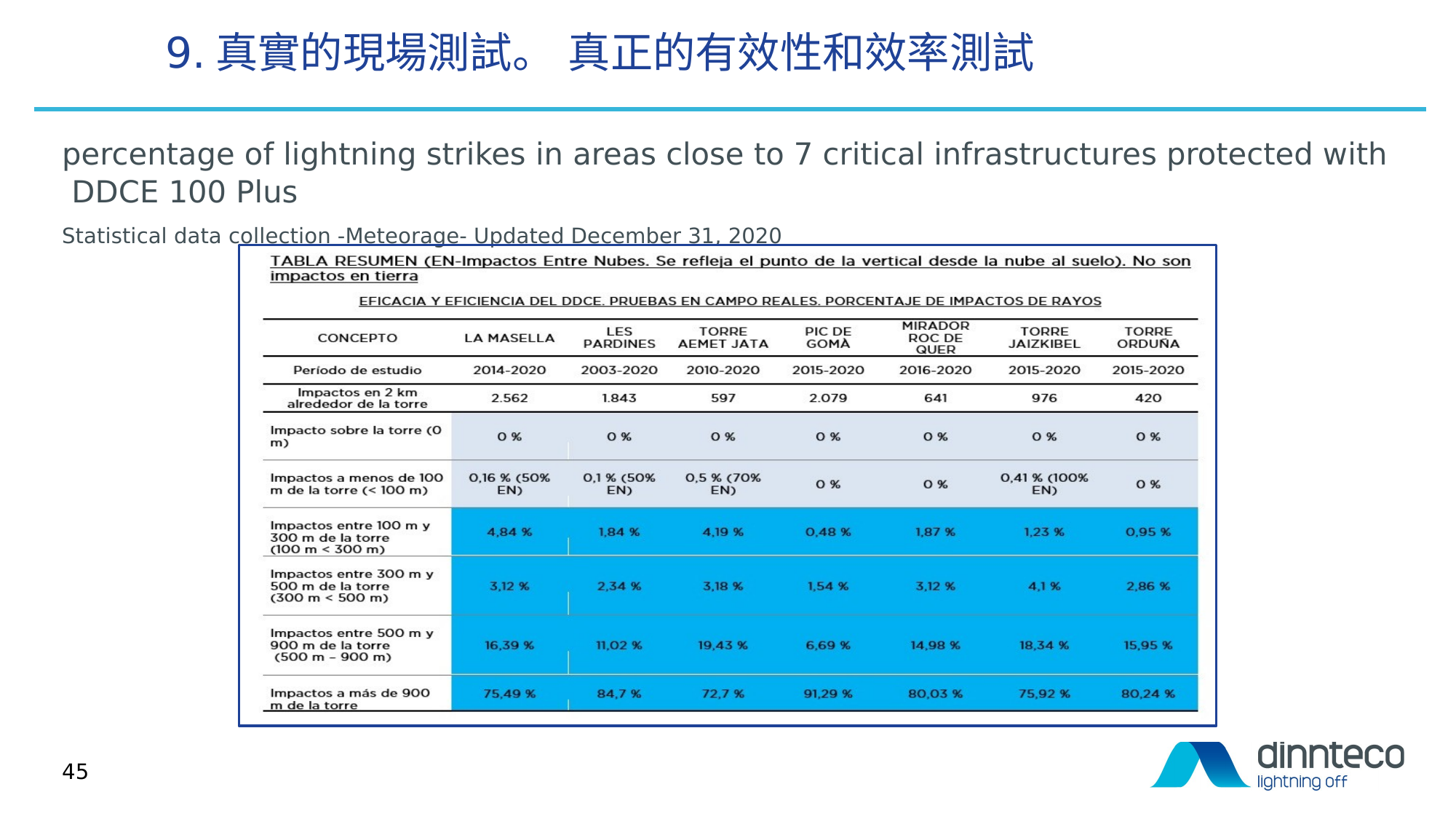

9.真實的現場測試。 真正的有效性和效率測試

percentage of lightning strikes in areas close to 7 critical infrastructures protected with  DDCE 100 Plus
Statistical data collection -Meteorage- Updated December 31, 2020

45